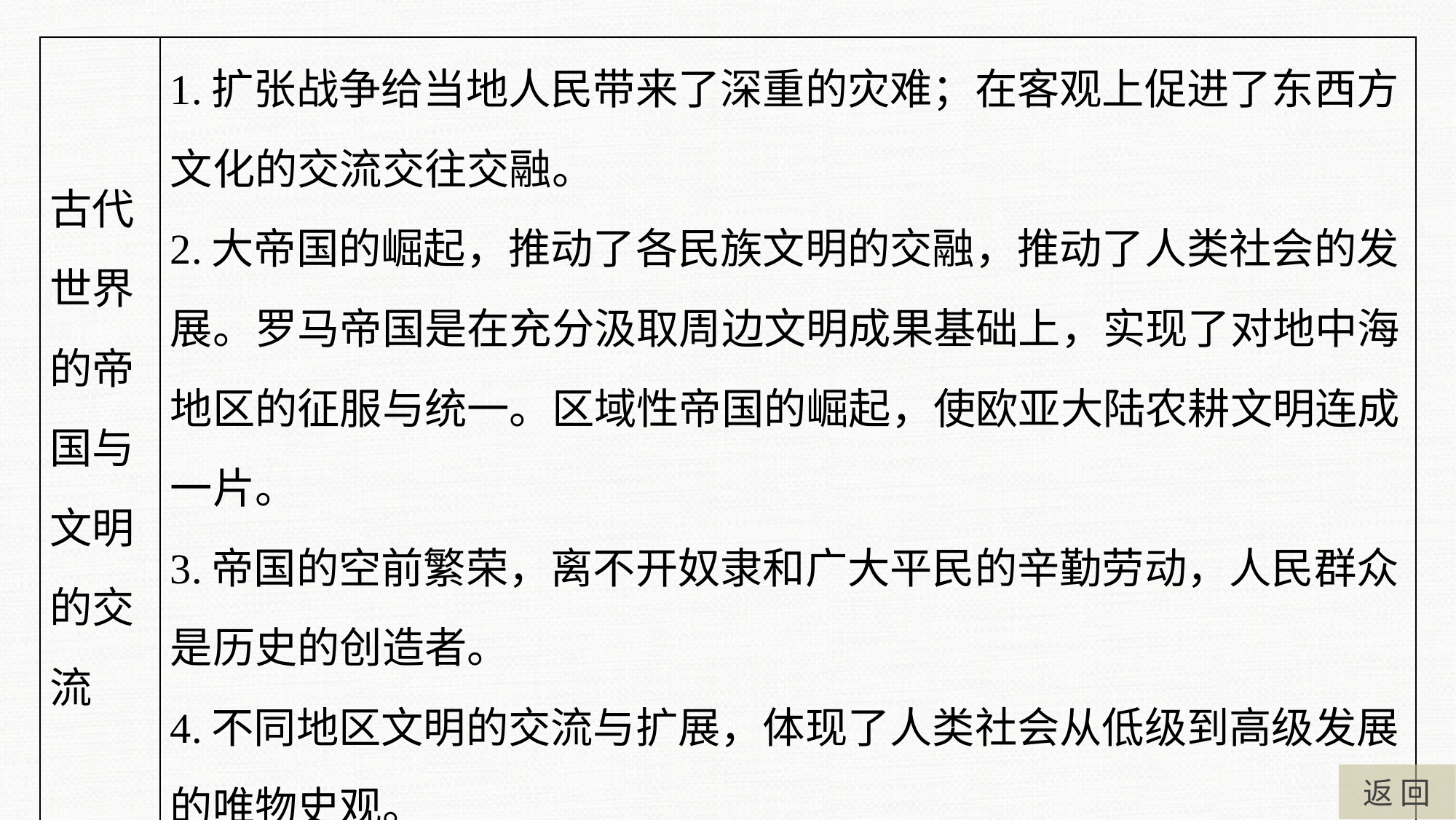

| 古代世界的帝国与文明的交流 | 1.扩张战争给当地人民带来了深重的灾难；在客观上促进了东西方文化的交流交往交融。 2.大帝国的崛起，推动了各民族文明的交融，推动了人类社会的发展。罗马帝国是在充分汲取周边文明成果基础上，实现了对地中海地区的征服与统一。区域性帝国的崛起，使欧亚大陆农耕文明连成一片。 3.帝国的空前繁荣，离不开奴隶和广大平民的辛勤劳动，人民群众是历史的创造者。 4.不同地区文明的交流与扩展，体现了人类社会从低级到高级发展的唯物史观。 |
| --- | --- |
返 回